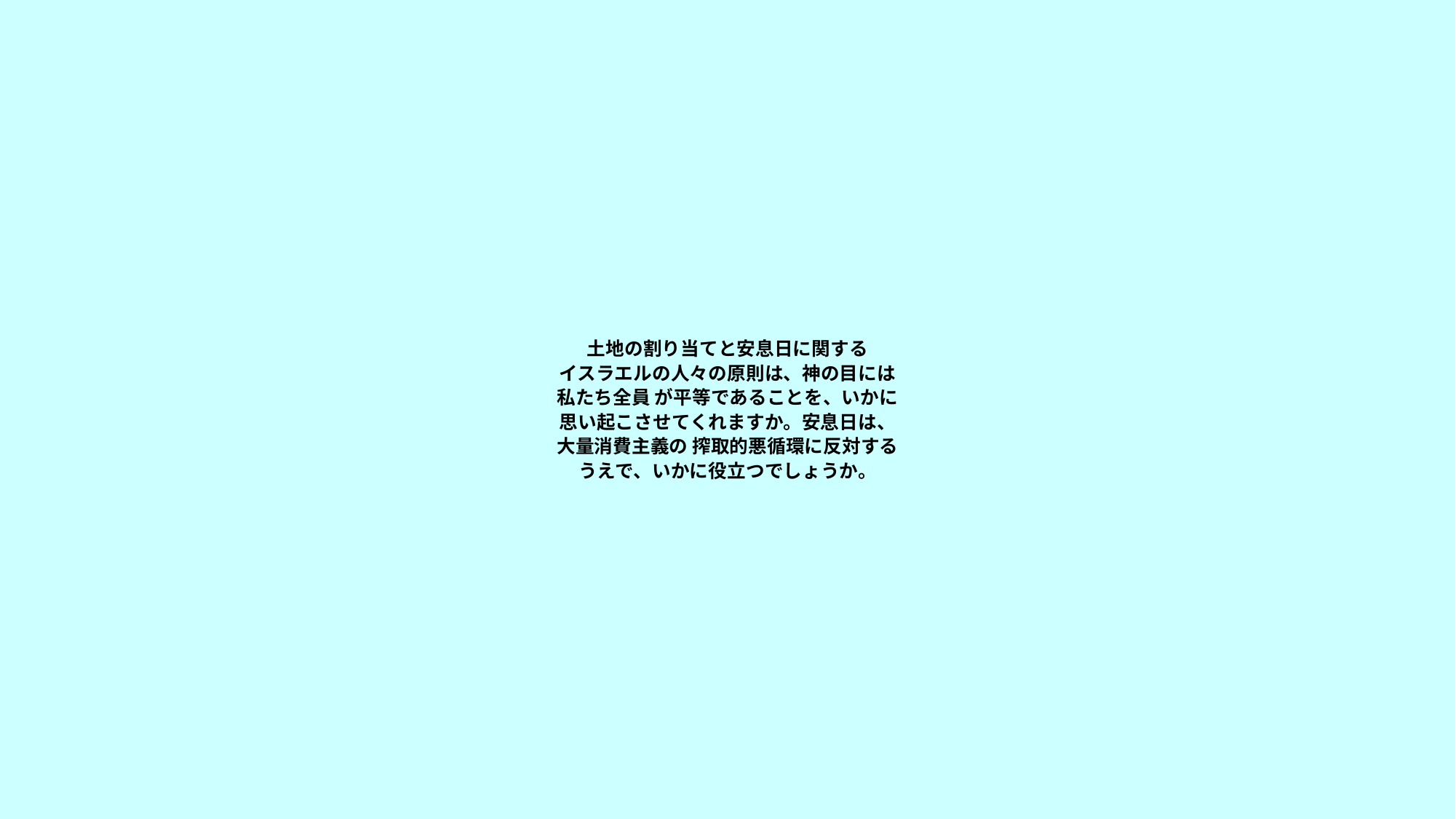

# 土地の割り当てと安息日に関する イスラエルの人々の原則は、神の目には 私たち全員 が平等であることを、いかに 思い起こさせてくれますか。安息日は、 大量消費主義の 搾取的悪循環に反対する うえで、いかに役立つでしょうか。